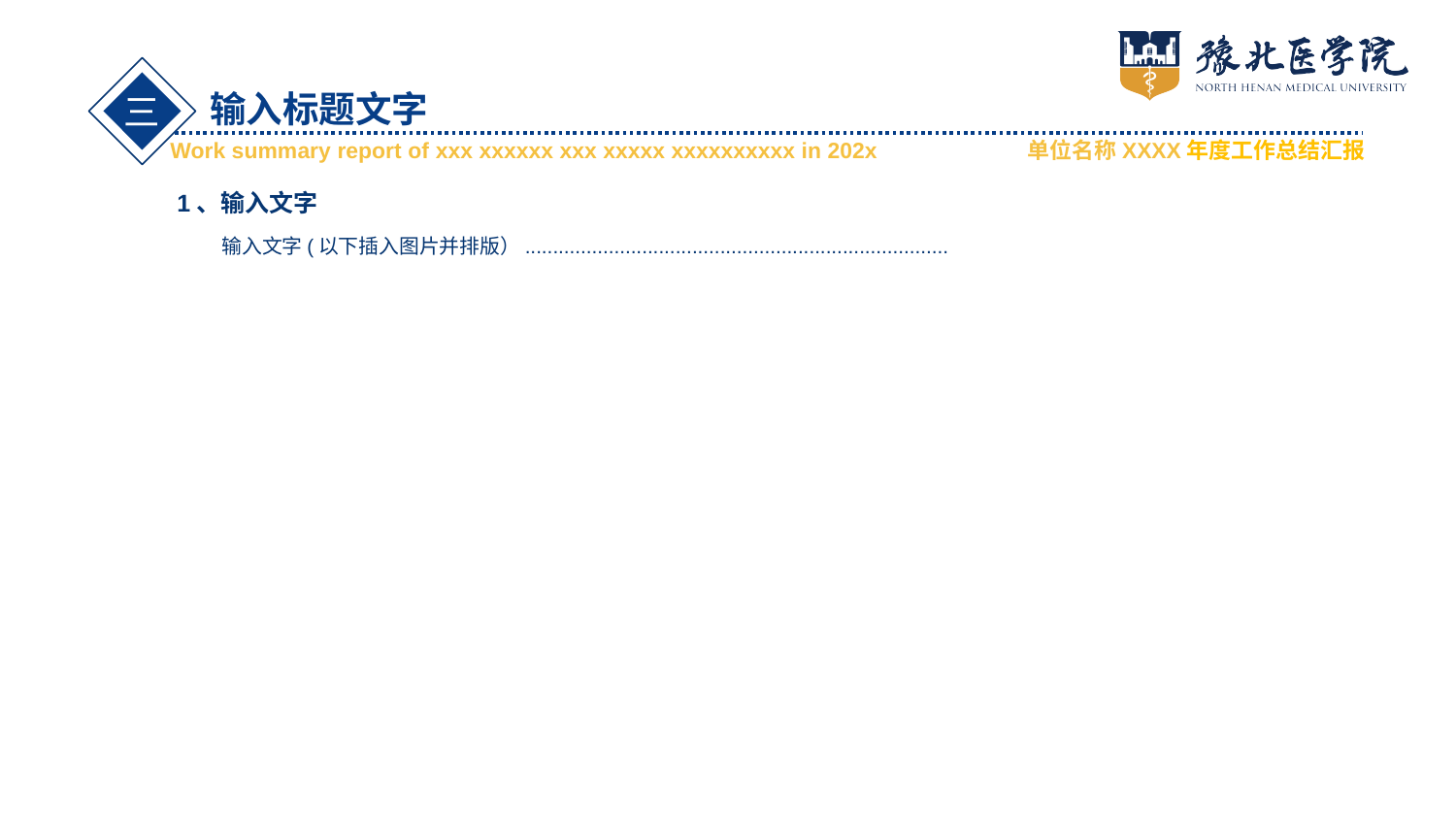

三
输入标题文字
Work summary report of xxx xxxxxx xxx xxxxx xxxxxxxxxx in 202x                       单位名称XXXX年度工作总结汇报
1、输入文字

      输入文字(以下插入图片并排版）............................................................................
组织书院调查研究，确定各书院“特色”文化方向。